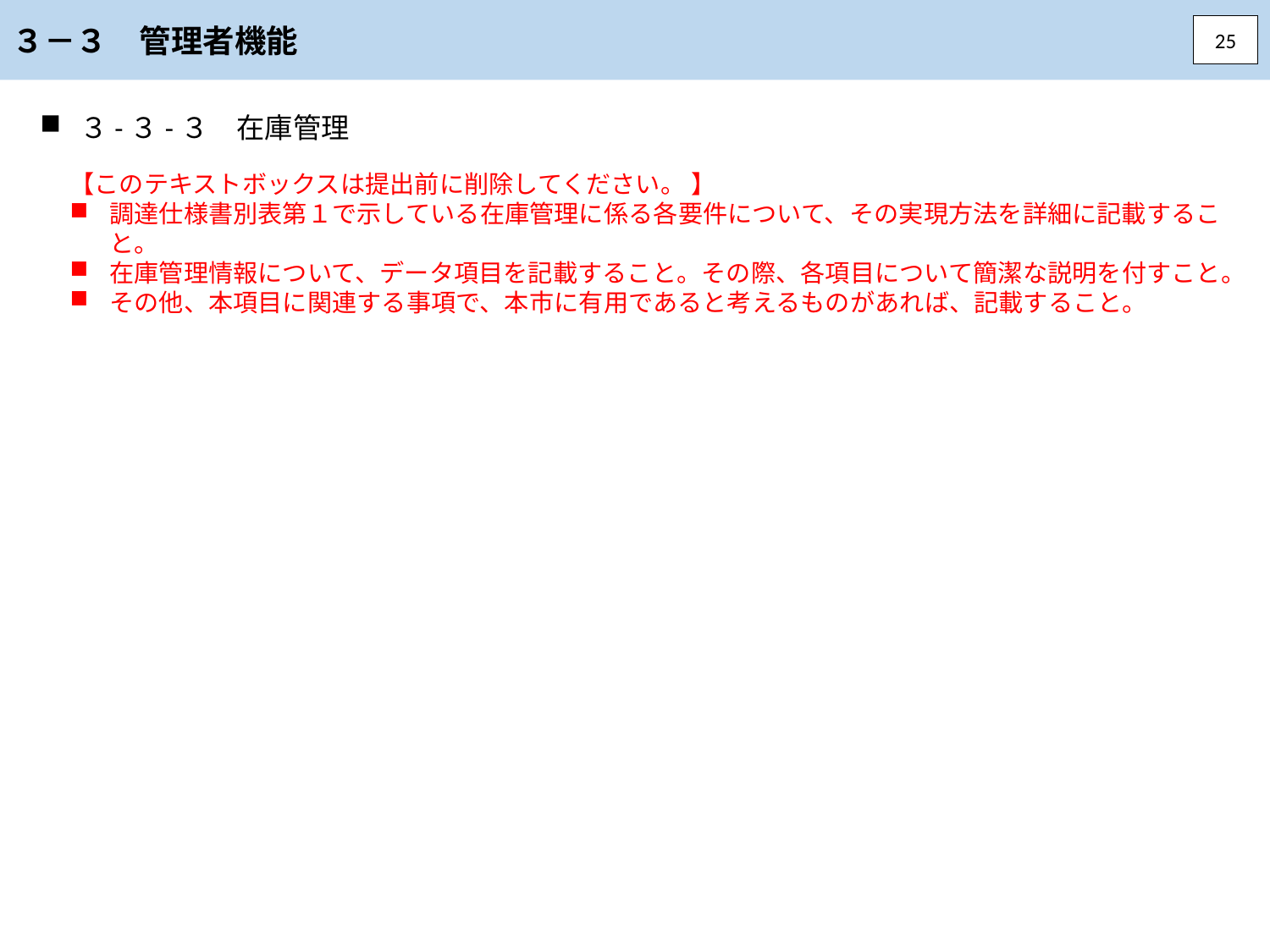

３－３　管理者機能
25
３-３-３　在庫管理
【このテキストボックスは提出前に削除してください。 】
調達仕様書別表第１で示している在庫管理に係る各要件について、その実現方法を詳細に記載すること。
在庫管理情報について、データ項目を記載すること。その際、各項目について簡潔な説明を付すこと。
その他、本項目に関連する事項で、本市に有用であると考えるものがあれば、記載すること。